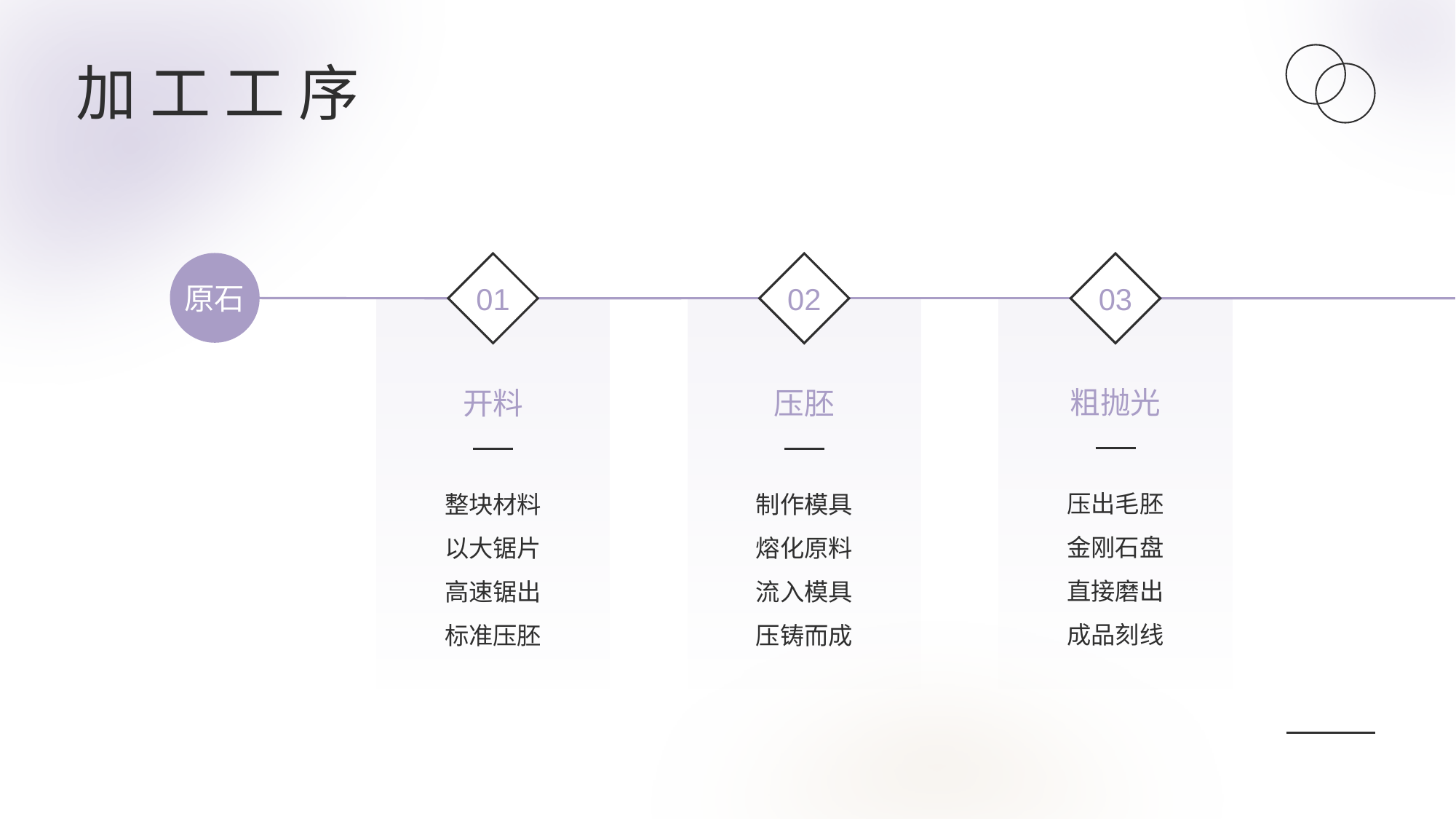

加 工 工 序

原石

01

02

03

粗抛光
开料
压胚
压出毛胚
金刚石盘
直接磨出
成品刻线
整块材料
以大锯片
高速锯出
标准压胚
制作模具
熔化原料
流入模具
压铸而成